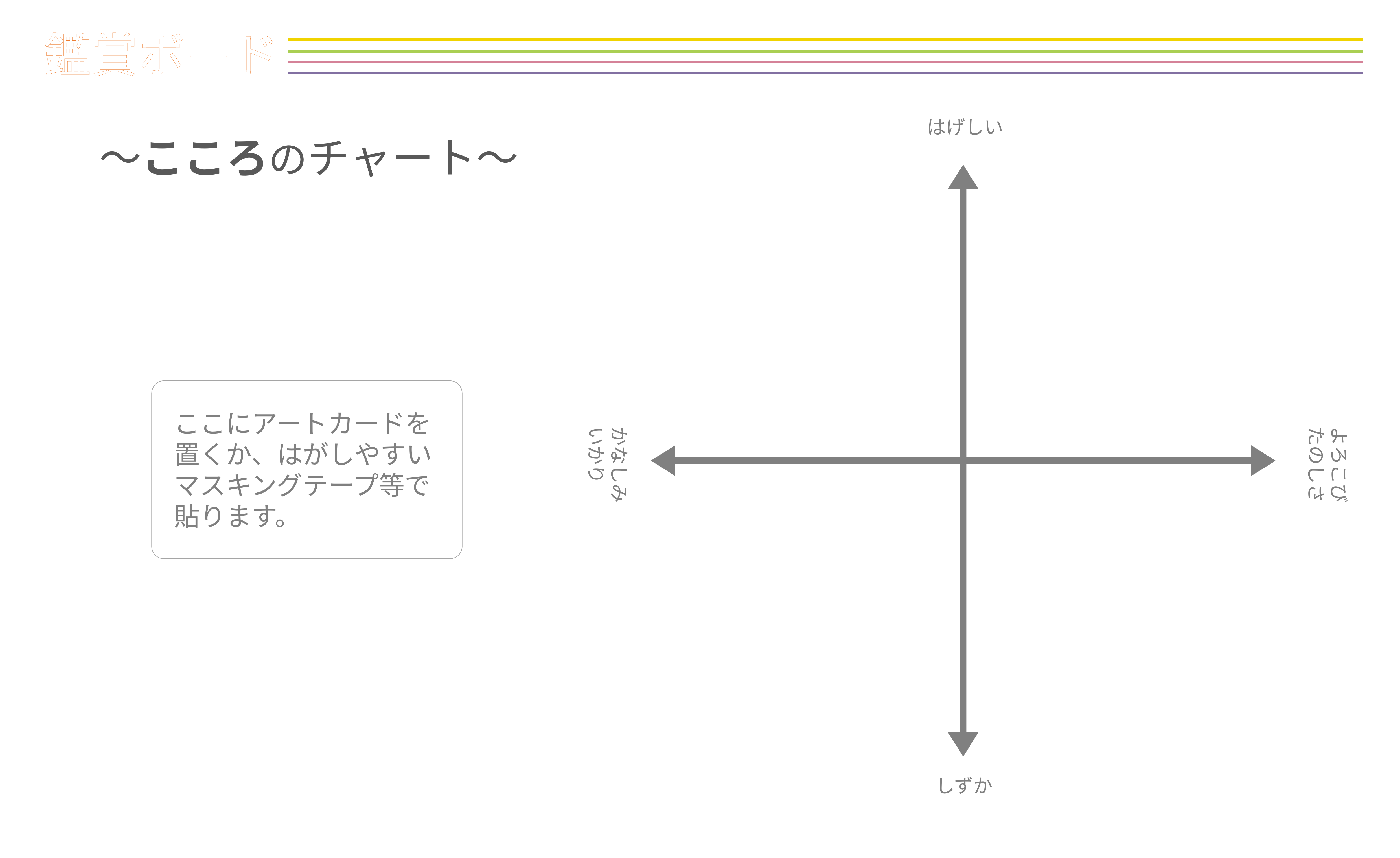

鑑賞ボード

はげしい

かなしみ
いかり
よろこび
たのしさ
しずか
～こころのチャート～

ここにアートカードを置くか、はがしやすいマスキングテープ等で貼ります。